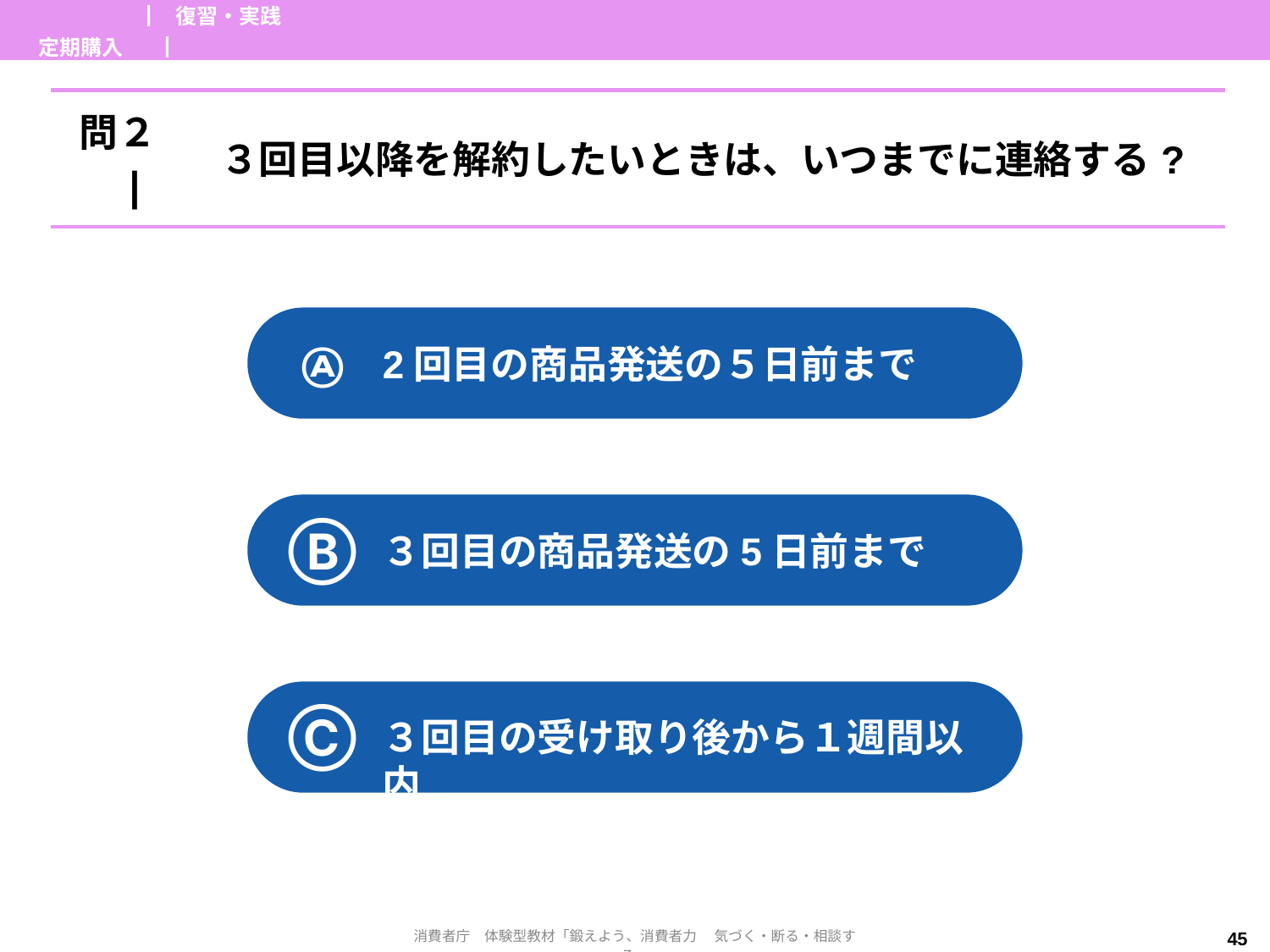

| 定期購入 | ▏復習・実践▕ |  |
| --- | --- | --- |
| 問２▕ | ３回目以降を解約したいときは、いつまでに連絡する? |
| --- | --- |

Ⓐ
2回目の商品発送の５日前まで

Ⓑ
３回目の商品発送の5日前まで

Ⓒ
３回目の受け取り後から１週間以内